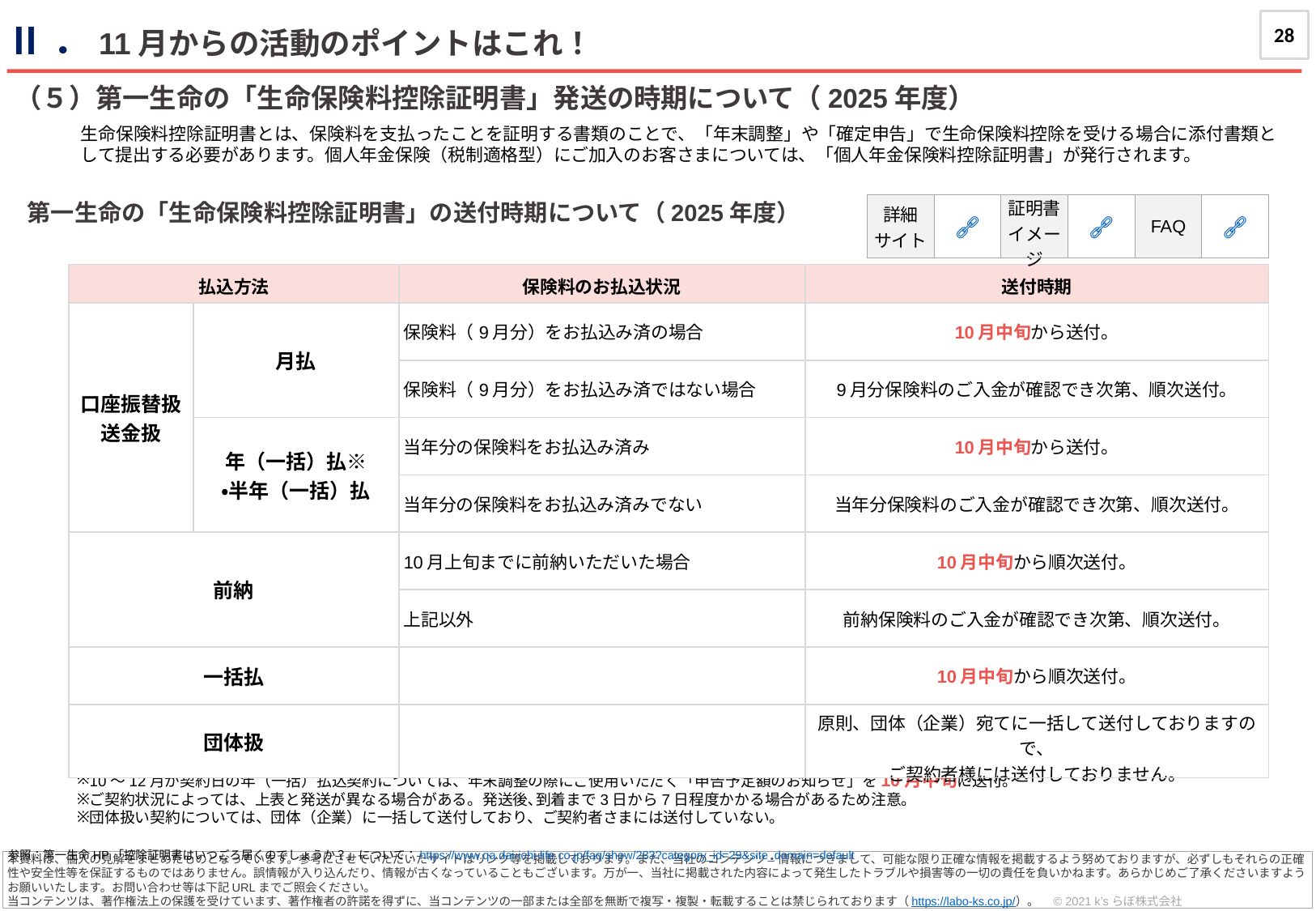

28
Ⅱ．11月からの活動のポイントはこれ！
journal
（５）第一生命の「生命保険料控除証明書」発送の時期について（2025年度）
生命保険料控除証明書とは、保険料を支払ったことを証明する書類のことで、「年末調整」や「確定申告」で生命保険料控除を受ける場合に添付書類として提出する必要があります。個人年金保険（税制適格型）にご加入のお客さまについては、「個人年金保険料控除証明書」が発行されます。

第一生命の「生命保険料控除証明書」の送付時期について（2025年度）
| 詳細 サイト | 🔗 | 証明書 イメージ | 🔗 | FAQ | 🔗 |
| --- | --- | --- | --- | --- | --- |

| 払込方法 |  | 保険料のお払込状況 | 送付時期 |
| --- | --- | --- | --- |
| 口座振替扱 送金扱 | 月払 | 保険料（9月分）をお払込み済の場合 | 10月中旬から送付。 |
|  |  | 保険料（9月分）をお払込み済ではない場合 | 9月分保険料のご入金が確認でき次第、順次送付。 |
| 口座振替扱 送金扱い | 年（一括）払※ ・半年（一括）払 | 当年分の保険料をお払込み済み | 10月中旬から送付。 |
|  |  | 当年分の保険料をお払込み済みでない | 当年分保険料のご入金が確認でき次第、順次送付。 |
| 前納 |  | 10月上旬までに前納いただいた場合 | 10月中旬から順次送付。 |
|  |  | 上記以外 | 前納保険料のご入金が確認でき次第、順次送付。 |
| 一括払 |  |  | 10月中旬から順次送付。 |
| 団体扱 |  |  | 原則、団体（企業）宛てに一括して送付しておりますので、 ご契約者様には送付しておりません。 |
10～12月が契約日の年（一括）払込契約については、年末調整の際にご使用いただく「申告予定額のお知らせ」を10月中旬に送付。
ご契約状況によっては、上表と発送が異なる場合がある。発送後､到着まで3日から7日程度かかる場合があるため注意｡
団体扱い契約については、団体（企業）に一括して送付しており、ご契約者さまには送付していない。
参照：第一生命HP「控除証明書はいつごろ届くのでしょうか？」について：https://www.qa.dai-ichi-life.co.jp/faq/show/283?category_id=29&site_domain=default